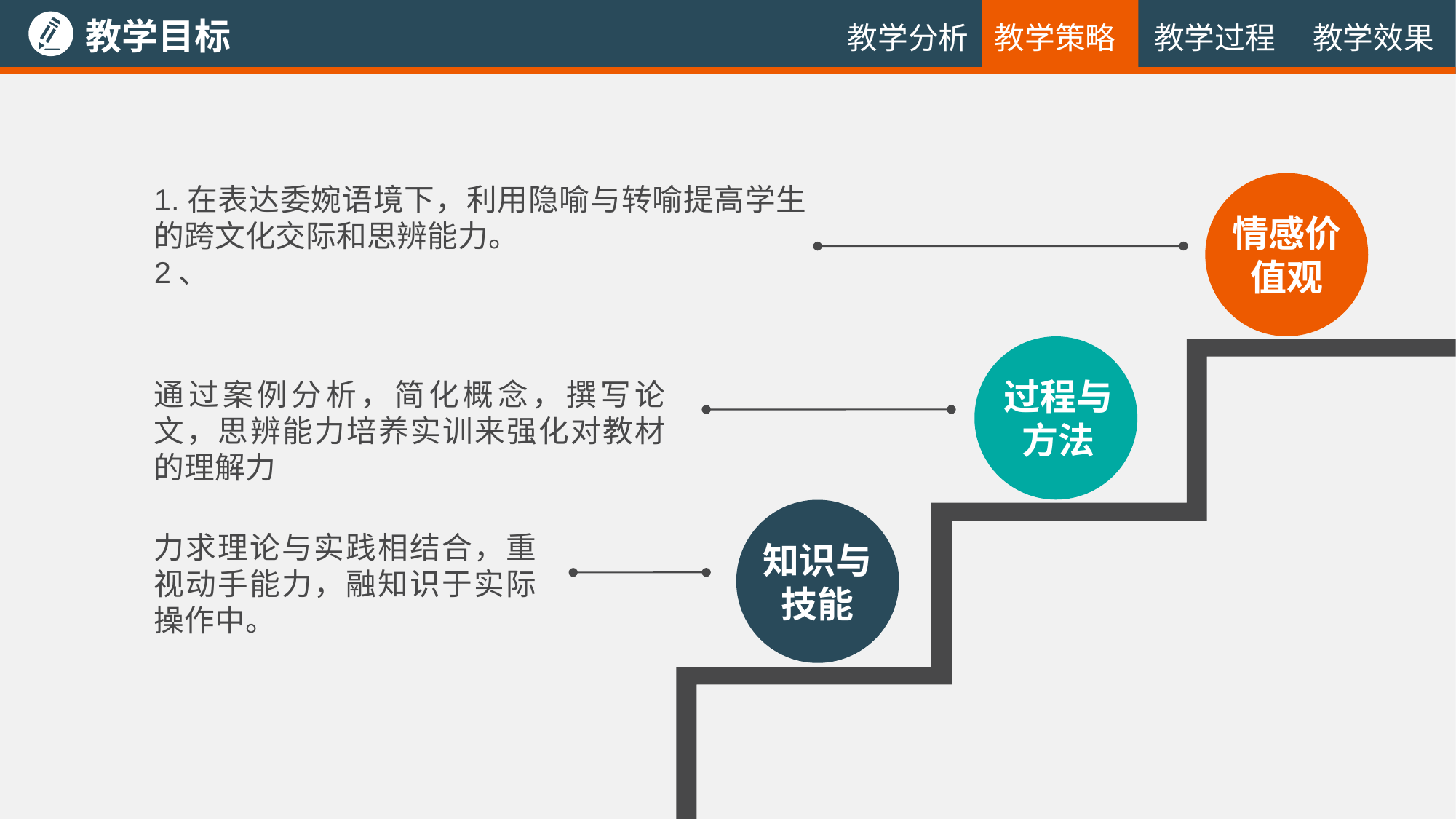

教学目标

教学过程
教学效果
教学分析
教学策略

1.在表达委婉语境下，利用隐喻与转喻提高学生的跨文化交际和思辨能力。
2、
情感价值观

过程与方法
通过案例分析，简化概念，撰写论文，思辨能力培养实训来强化对教材的理解力

力求理论与实践相结合，重视动手能力，融知识于实际操作中。
知识与技能